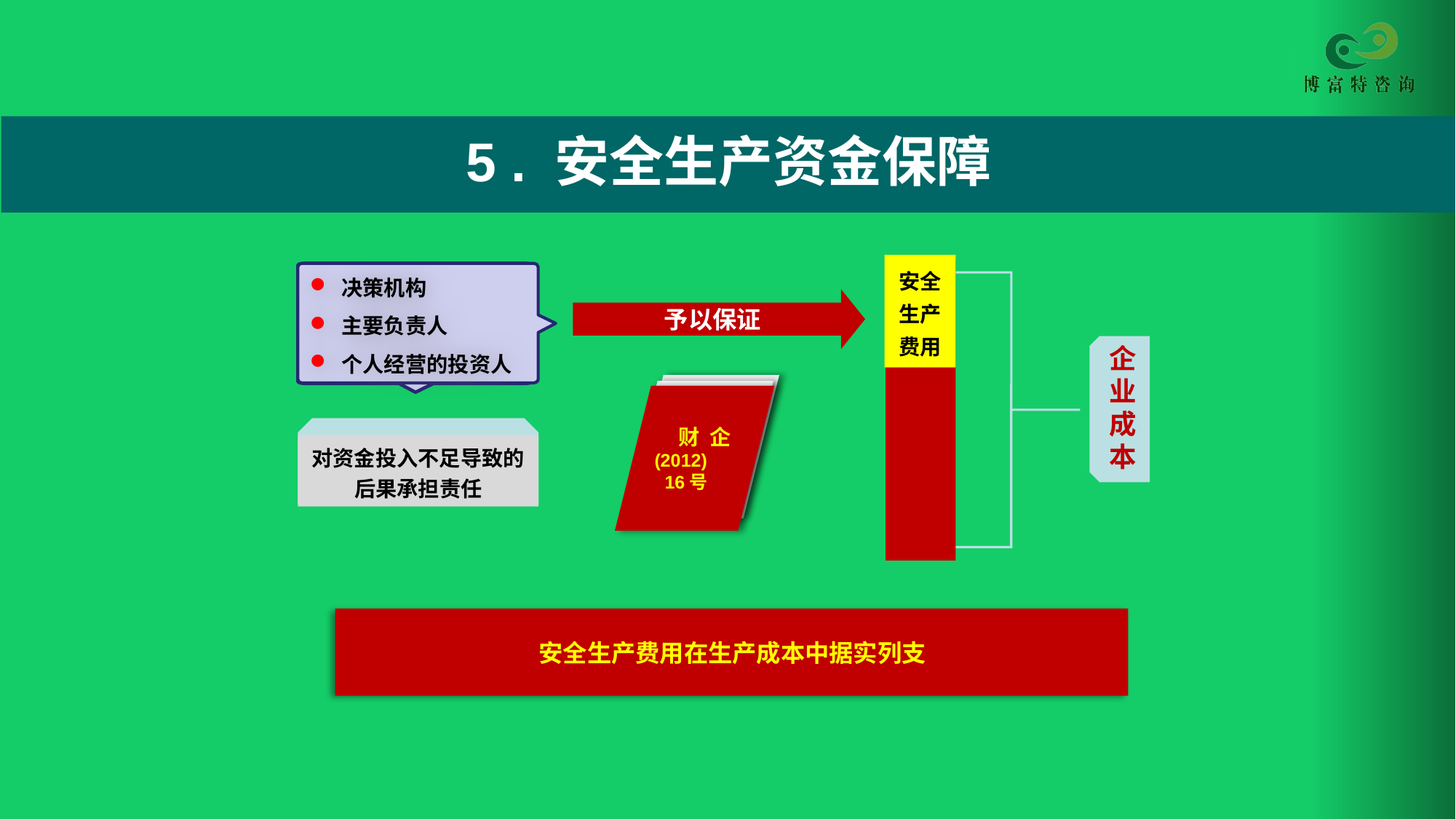

5 . 安全生产资金保障

安全
生产
费用

决策机构
主要负责人
个人经营的投资人

予以保证
企
业
成
本

    财  企
(2012)
  16号

对资金投入不足导致的
后果承担责任

安全生产费用在生产成本中据实列支